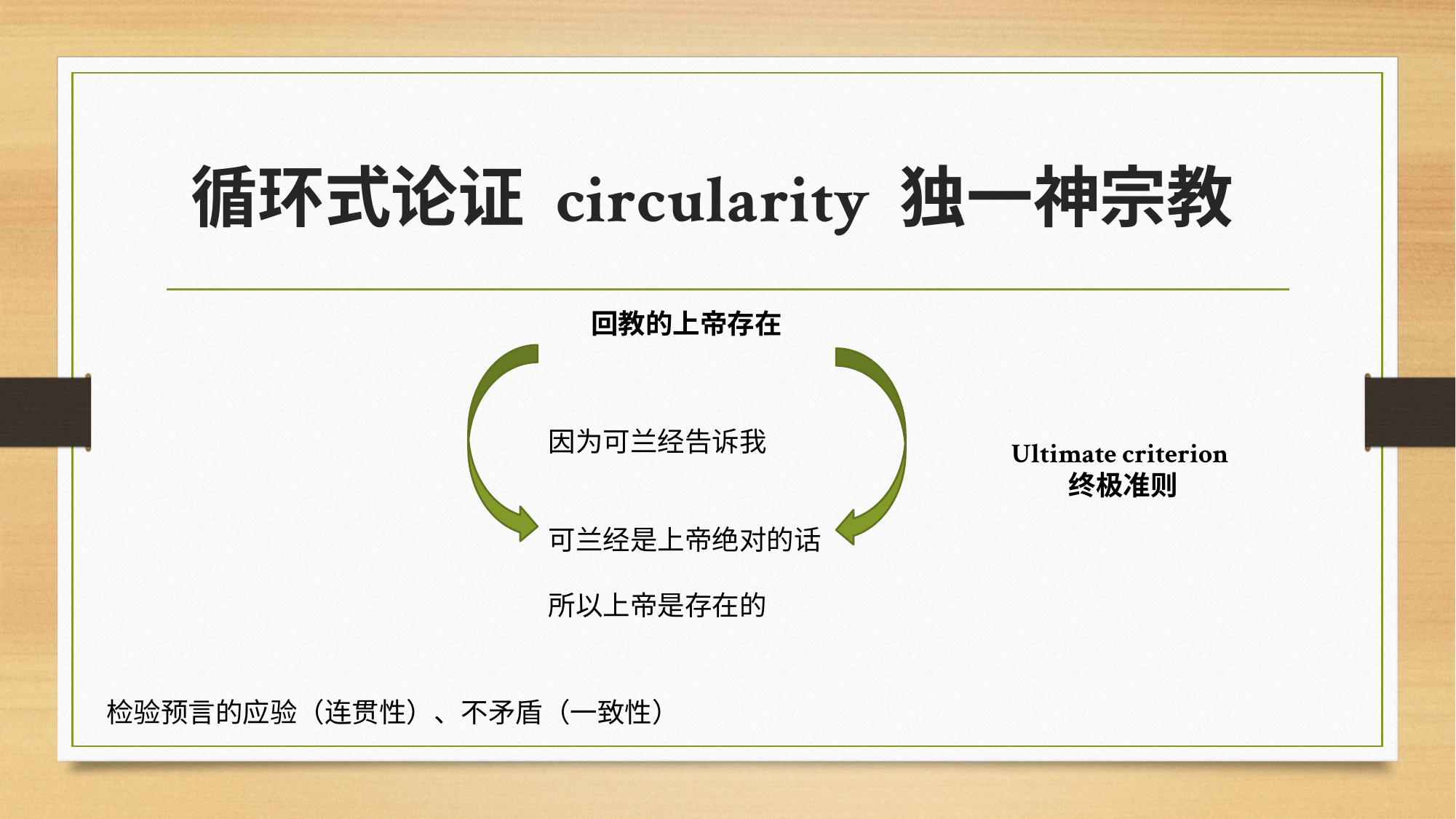

# 循环式论证 circularity 独一神宗教
回教的上帝存在

因为可兰经告诉我

可兰经是上帝绝对的话

所以上帝是存在的

Ultimate criterion
终极准则
检验预言的应验（连贯性）、不矛盾（一致性）